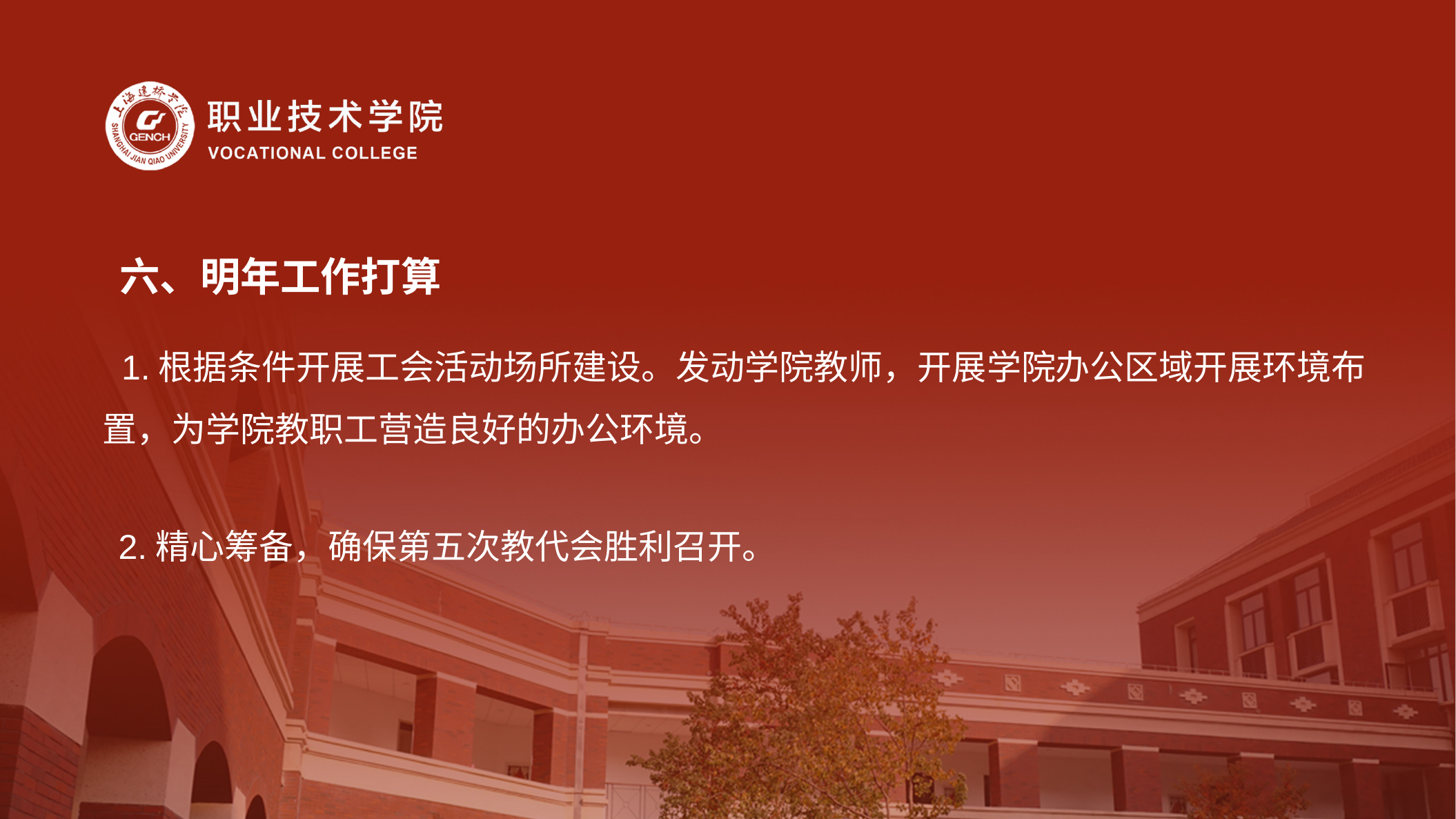

六、明年工作打算
  1.根据条件开展工会活动场所建设。发动学院教师，开展学院办公区域开展环境布置，为学院教职工营造良好的办公环境。
2.精心筹备，确保第五次教代会胜利召开。